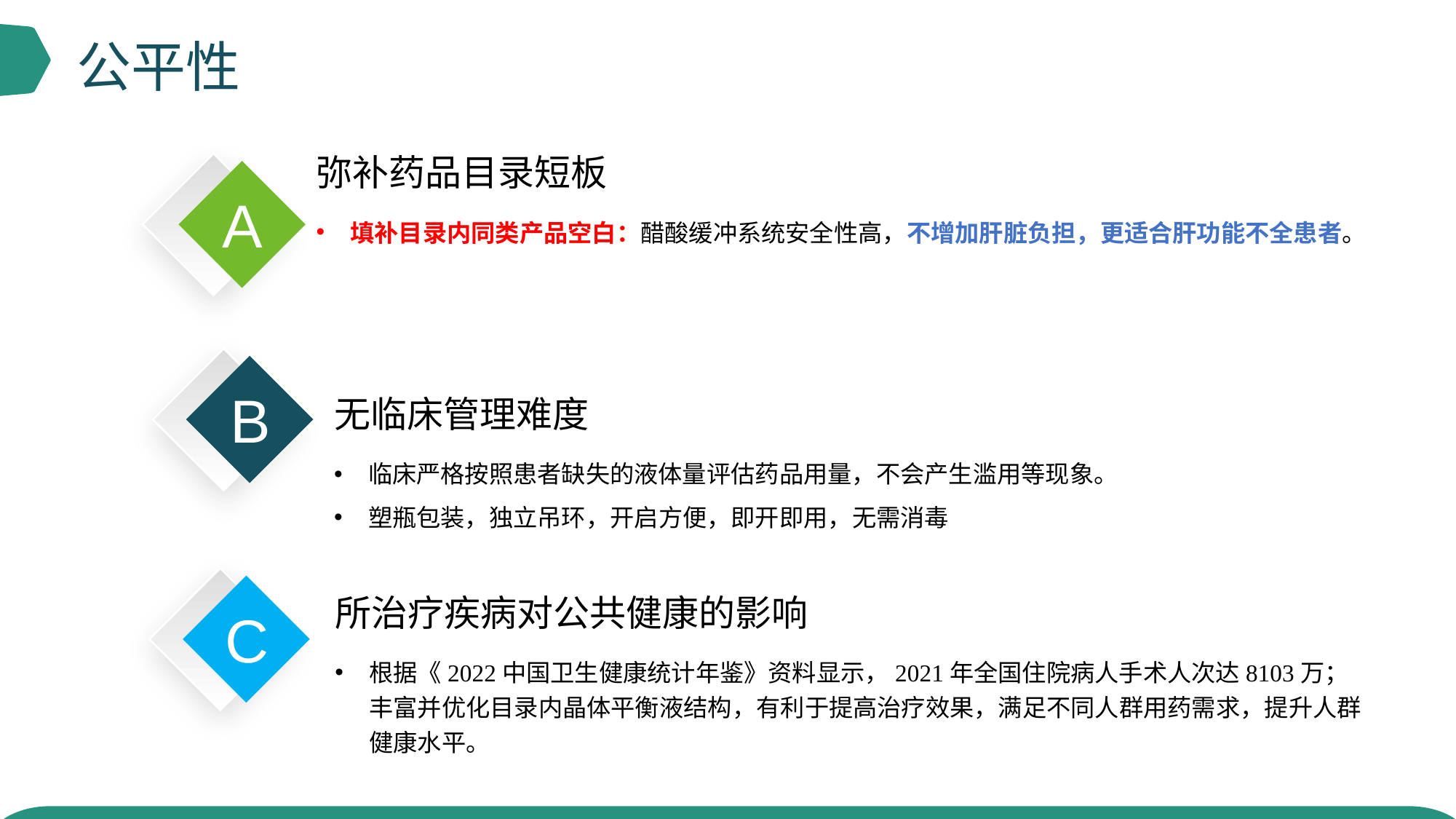

公平性
弥补药品目录短板
填补目录内同类产品空白：醋酸缓冲系统安全性高，不增加肝脏负担，更适合肝功能不全患者。

A

B
无临床管理难度
临床严格按照患者缺失的液体量评估药品用量，不会产生滥用等现象。
塑瓶包装，独立吊环，开启方便，即开即用，无需消毒

所治疗疾病对公共健康的影响
根据《2022中国卫生健康统计年鉴》资料显示，2021年全国住院病人手术人次达8103万；丰富并优化目录内晶体平衡液结构，有利于提高治疗效果，满足不同人群用药需求，提升人群健康水平。
C